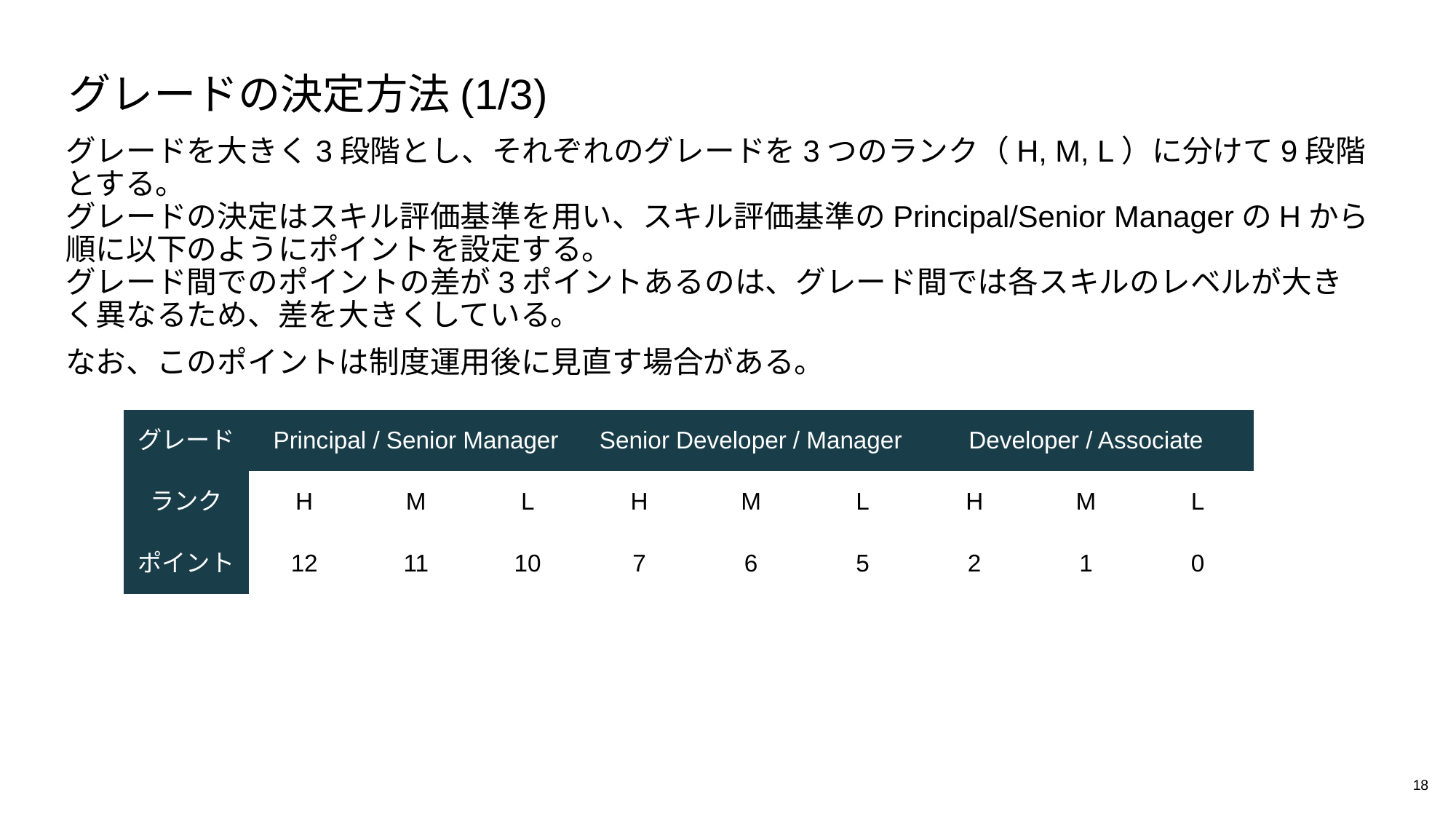

# グレードの決定方法(1/3)
グレードを大きく3段階とし、それぞれのグレードを3つのランク（H, M, L）に分けて9段階とする。
グレードの決定はスキル評価基準を用い、スキル評価基準のPrincipal/Senior ManagerのHから順に以下のようにポイントを設定する。
グレード間でのポイントの差が3ポイントあるのは、グレード間では各スキルのレベルが大きく異なるため、差を大きくしている。
なお、このポイントは制度運用後に見直す場合がある。

| グレード | Principal / Senior Manager |  |  | Senior Developer / Manager |  |  | Developer / Associate |  |  |
| --- | --- | --- | --- | --- | --- | --- | --- | --- | --- |
| ランク | H | M | L | H | M | L | H | M | L |
| ポイント | 12 | 11 | 10 | 7 | 6 | 5 | 2 | 1 | 0 |
18